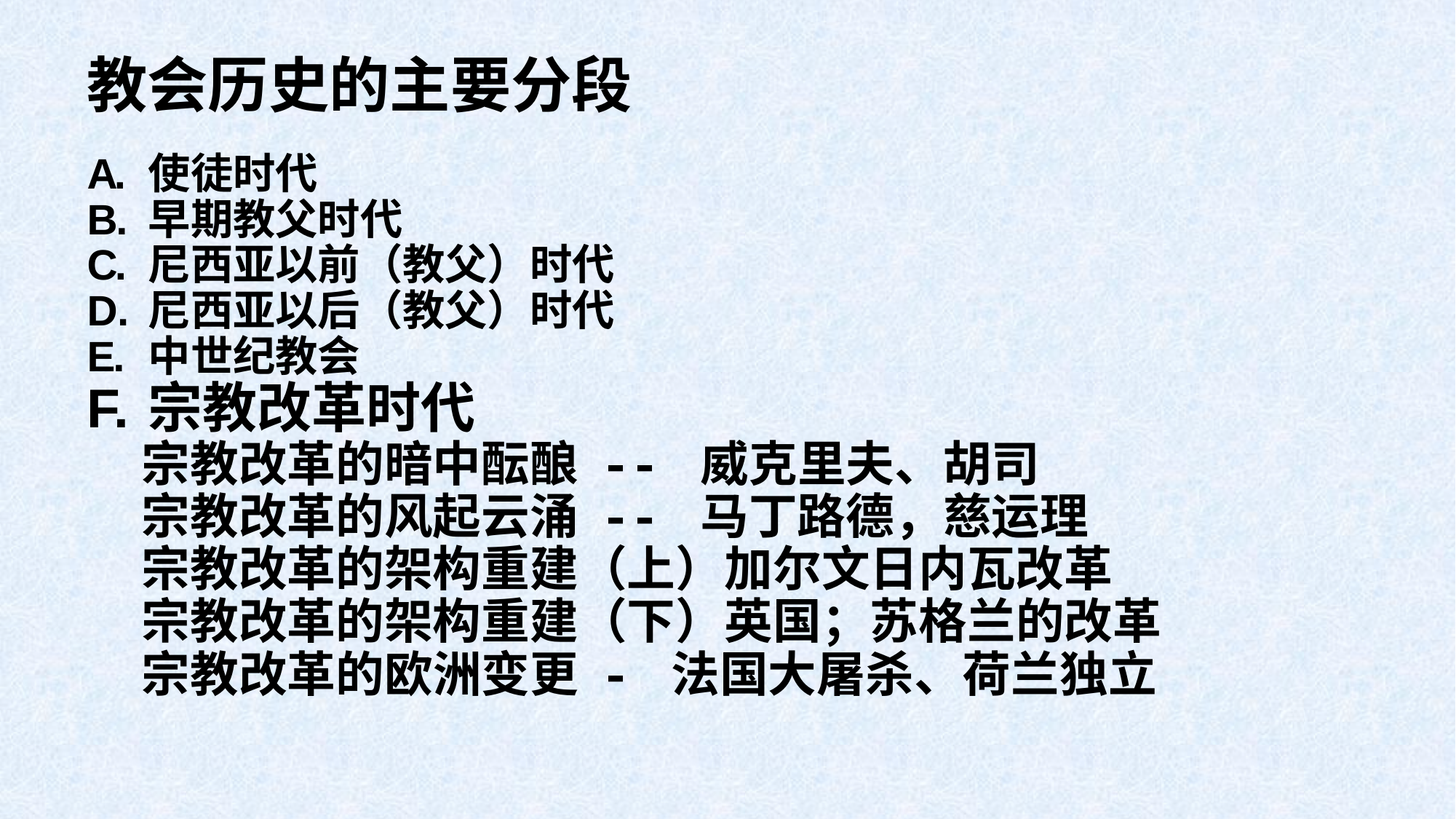

# 教会历史的主要分段
使徒时代
早期教父时代
尼西亚以前（教父）时代
尼西亚以后（教父）时代
中世纪教会
宗教改革时代
宗教改革的暗中酝酿 -- 威克里夫、胡司
宗教改革的风起云涌 -- 马丁路德，慈运理
宗教改革的架构重建（上）加尔文日内瓦改革
宗教改革的架构重建（下）英国；苏格兰的改革
宗教改革的欧洲变更 - 法国大屠杀、荷兰独立